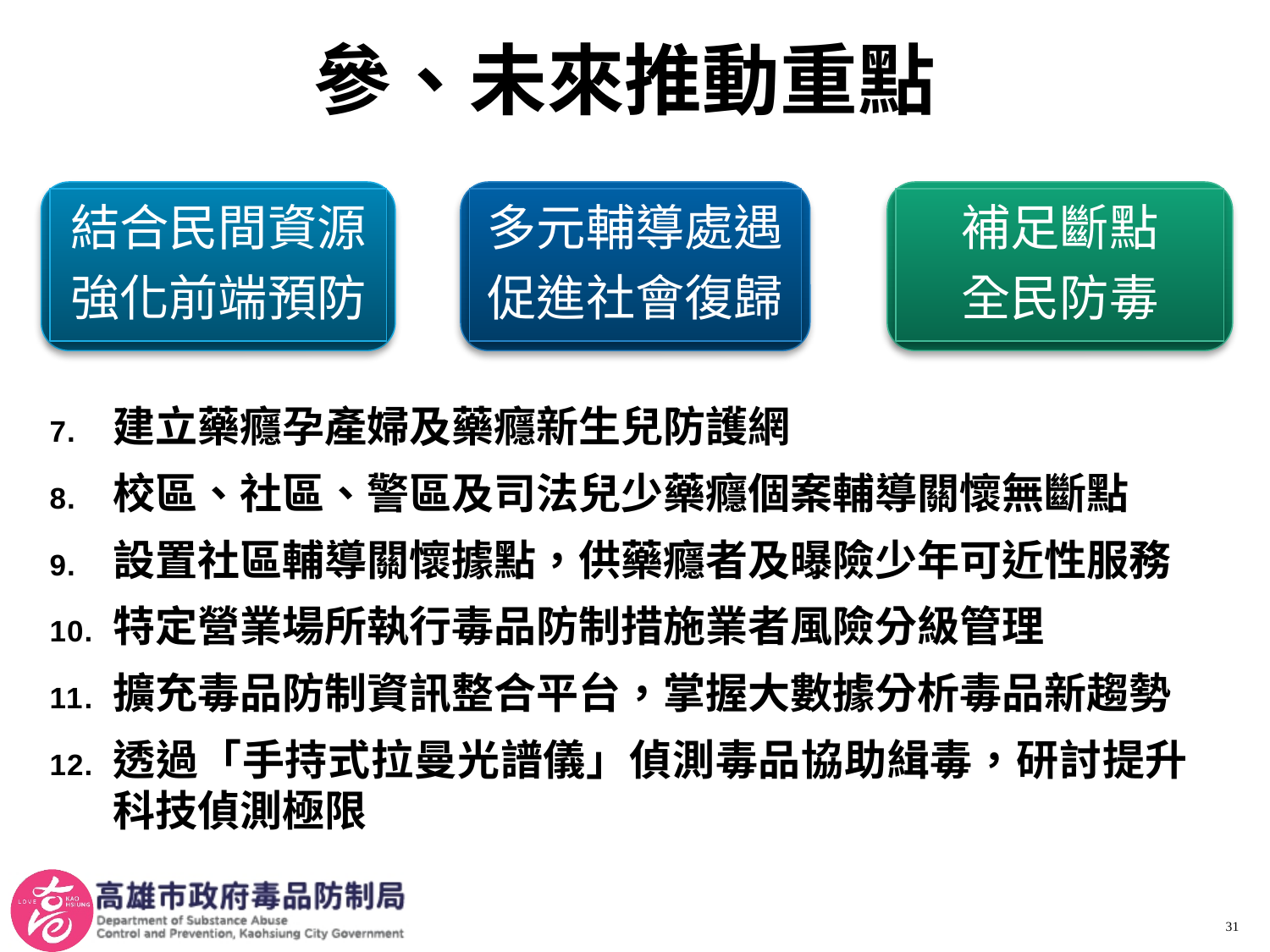

# 參、未來推動重點

結合民間資源
強化前端預防

多元輔導處遇
促進社會復歸

補足斷點
全民防毒
建立藥癮孕產婦及藥癮新生兒防護網
校區、社區、警區及司法兒少藥癮個案輔導關懷無斷點
設置社區輔導關懷據點，供藥癮者及曝險少年可近性服務
特定營業場所執行毒品防制措施業者風險分級管理
擴充毒品防制資訊整合平台，掌握大數據分析毒品新趨勢
透過「手持式拉曼光譜儀」偵測毒品協助緝毒，研討提升科技偵測極限
31